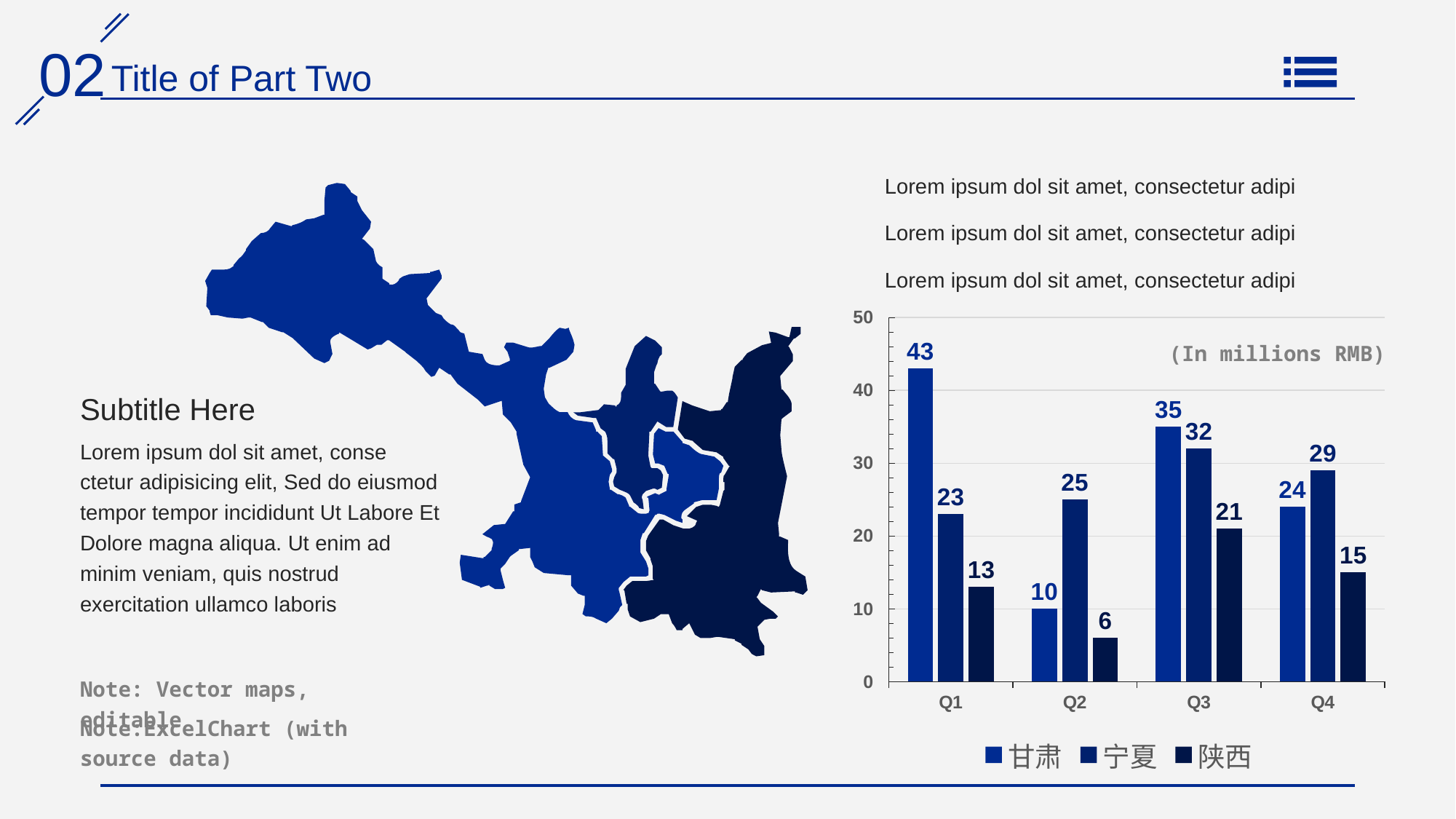

Lorem ipsum dol sit amet, consectetur adipi

Lorem ipsum dol sit amet, consectetur adipi
Lorem ipsum dol sit amet, consectetur adipi

### Chart

| Category | 甘肃 | 宁夏 | 陕西 |
|---|---|---|---|
| Q1 | 43.0 | 23.0 | 13.0 |
| Q2 | 10.0 | 25.0 | 6.0 |
| Q3 | 35.0 | 32.0 | 21.0 |
| Q4 | 24.0 | 29.0 | 15.0 |
(In millions RMB)

Subtitle Here
Lorem ipsum dol sit amet, conse ctetur adipisicing elit, Sed do eiusmod tempor tempor incididunt Ut Labore Et Dolore magna aliqua. Ut enim ad minim veniam, quis nostrud exercitation ullamco laboris
Note: Vector maps, editable
Note:ExcelChart (with source data)